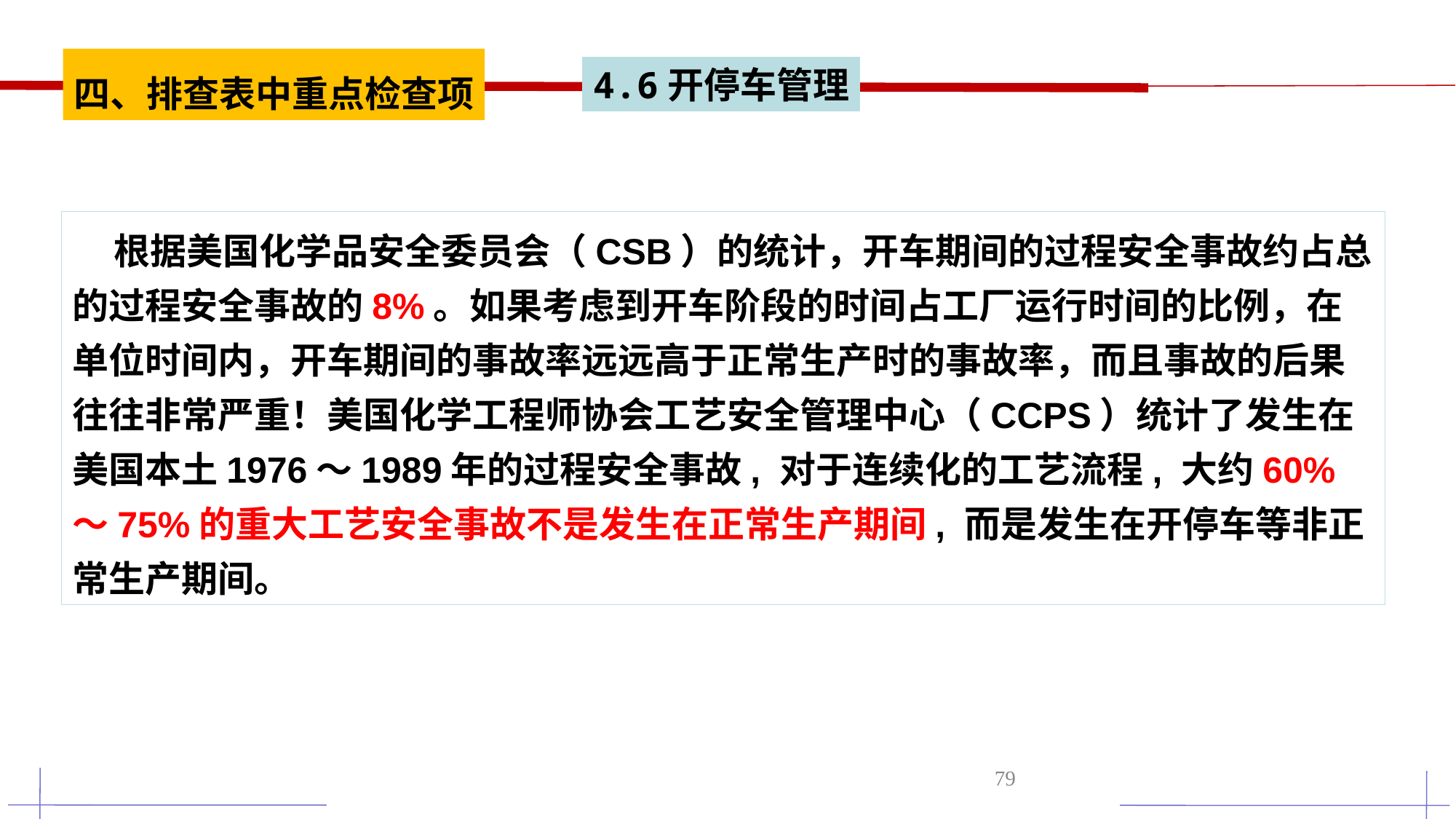

四、排查表中重点检查项
4.6开停车管理
    根据美国化学品安全委员会（CSB）的统计，开车期间的过程安全事故约占总的过程安全事故的8%。如果考虑到开车阶段的时间占工厂运行时间的比例，在单位时间内，开车期间的事故率远远高于正常生产时的事故率，而且事故的后果往往非常严重！美国化学工程师协会工艺安全管理中心（CCPS）统计了发生在美国本土1976～1989年的过程安全事故, 对于连续化的工艺流程, 大约60%～75%的重大工艺安全事故不是发生在正常生产期间, 而是发生在开停车等非正常生产期间。
79